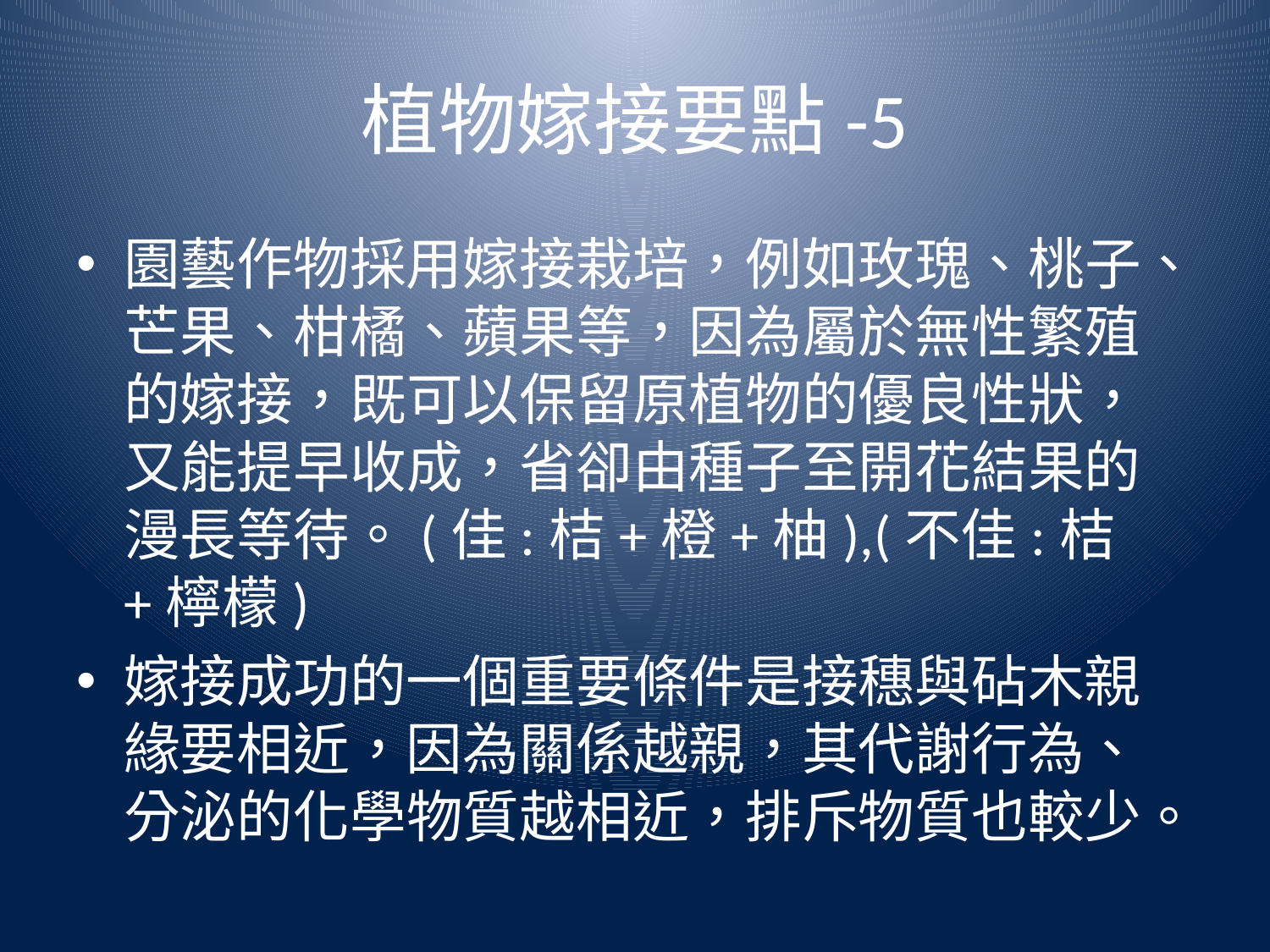

# 植物嫁接要點-5
園藝作物採用嫁接栽培，例如玫瑰、桃子、芒果、柑橘、蘋果等，因為屬於無性繁殖的嫁接，既可以保留原植物的優良性狀，又能提早收成，省卻由種子至開花結果的漫長等待。(佳:桔+橙+柚),(不佳:桔+檸檬)
嫁接成功的一個重要條件是接穗與砧木親緣要相近，因為關係越親，其代謝行為、分泌的化學物質越相近，排斥物質也較少。